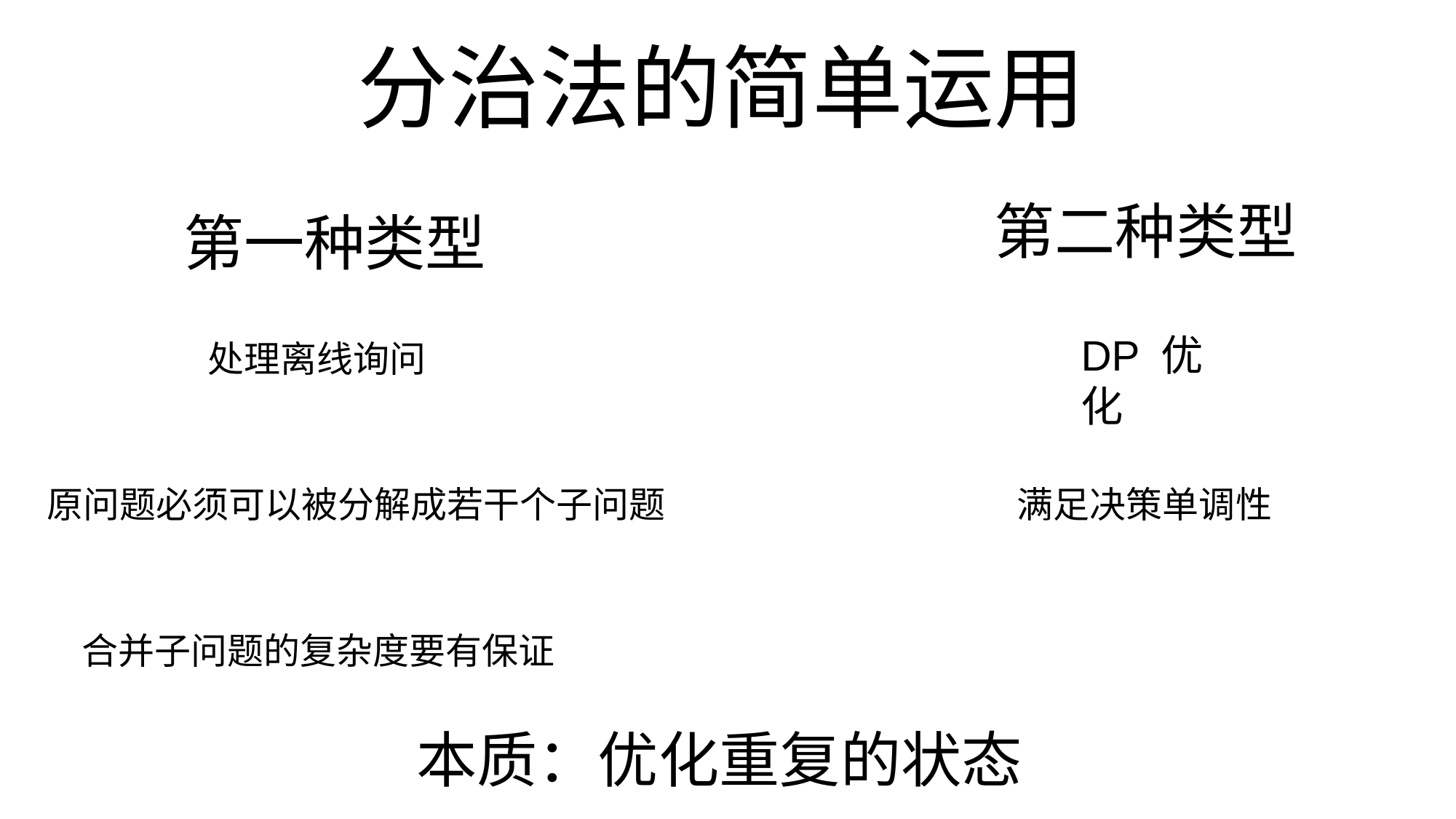

分治法的简单运用
第二种类型
第一种类型
DP 优化
处理离线询问
满足决策单调性
原问题必须可以被分解成若干个子问题
合并子问题的复杂度要有保证
本质：优化重复的状态